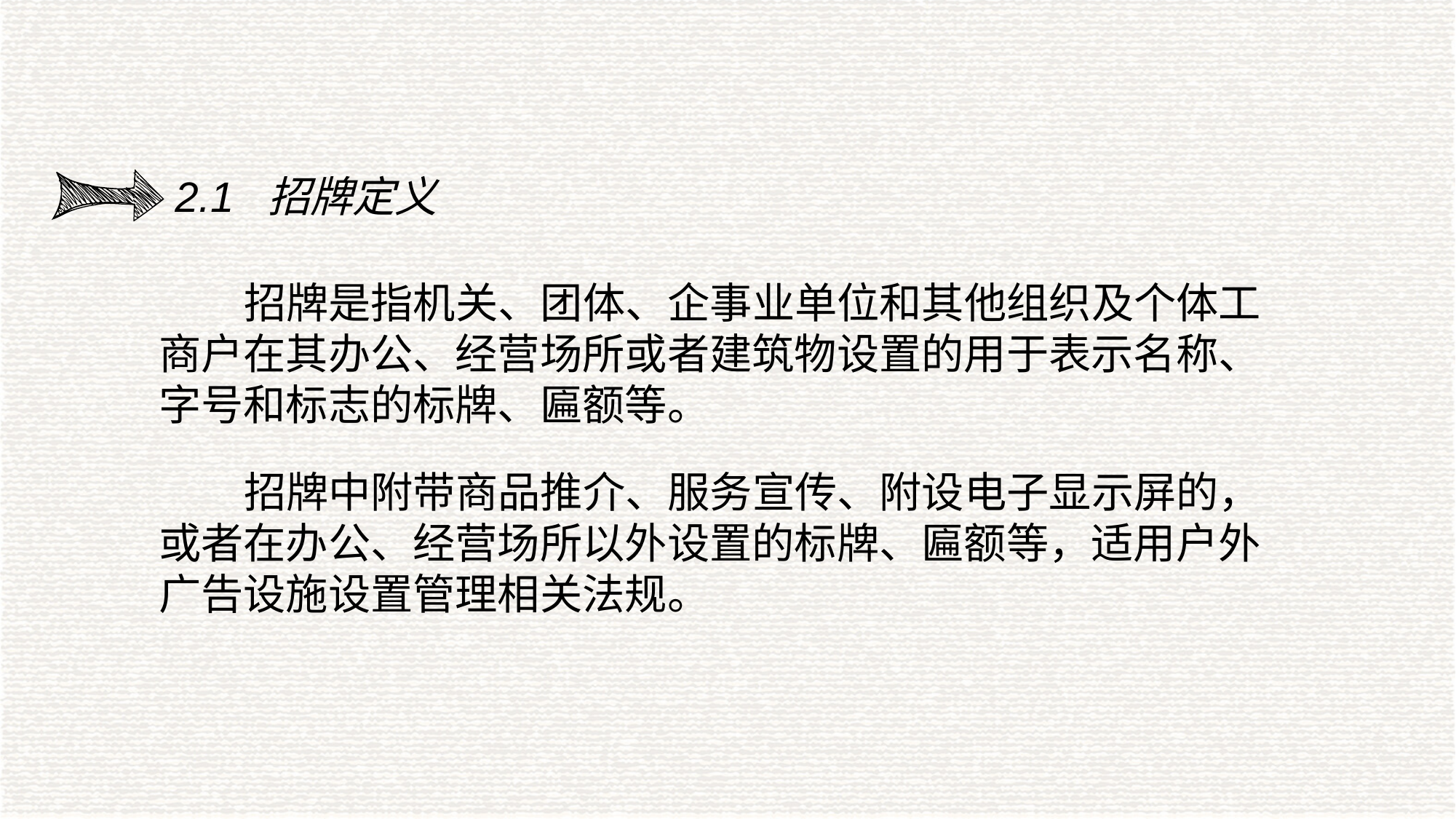

2.1  招牌定义

招牌是指机关、团体、企事业单位和其他组织及个体工商户在其办公、经营场所或者建筑物设置的用于表示名称、字号和标志的标牌、匾额等。
招牌中附带商品推介、服务宣传、附设电子显示屏的，或者在办公、经营场所以外设置的标牌、匾额等，适用户外广告设施设置管理相关法规。